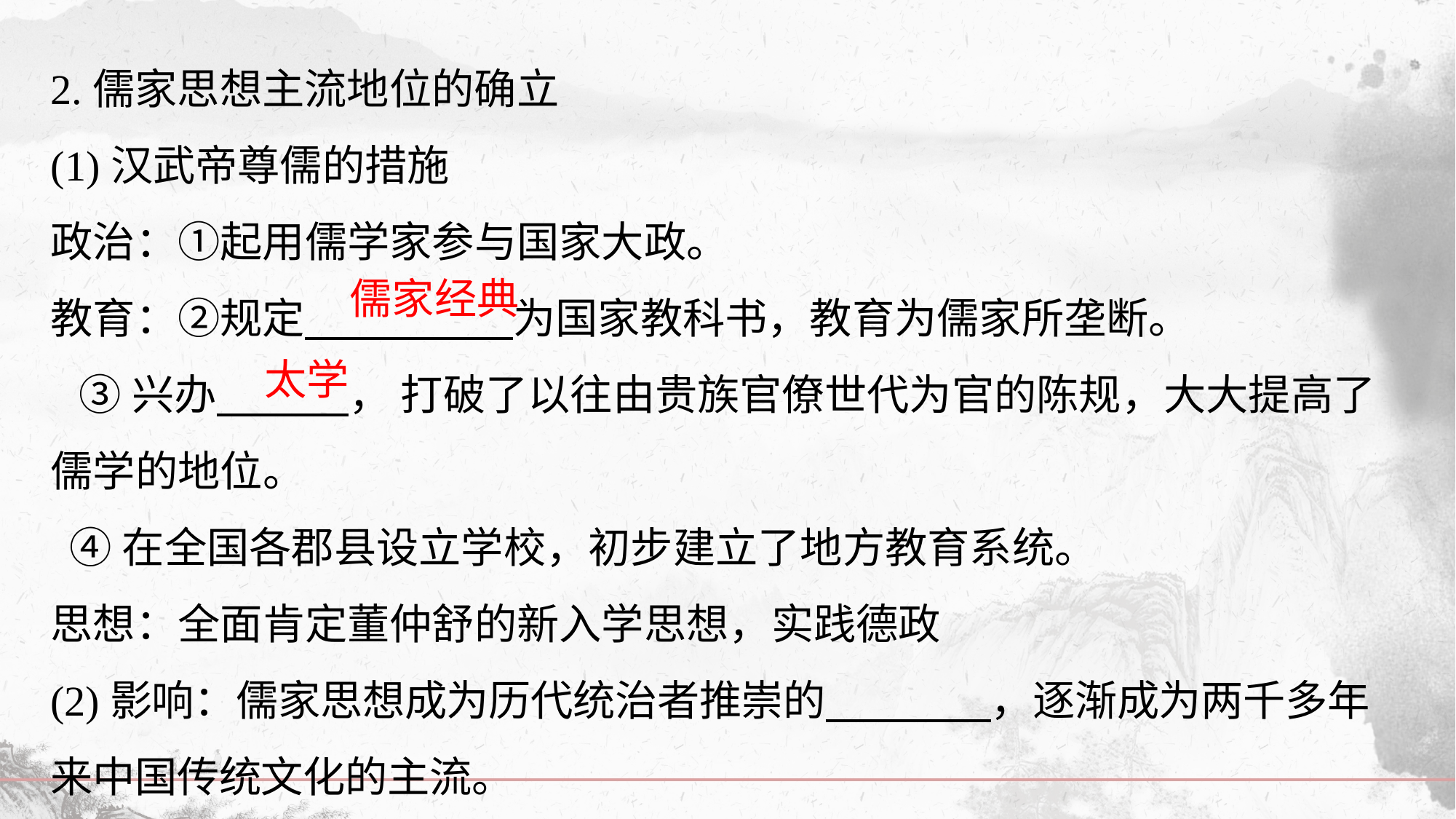

2.儒家思想主流地位的确立
(1)汉武帝尊儒的措施
政治：①起用儒学家参与国家大政。
教育：②规定                      为国家教科书，教育为儒家所垄断。
   ③兴办              ， 打破了以往由贵族官僚世代为官的陈规，大大提高了儒学的地位。
  ④在全国各郡县设立学校，初步建立了地方教育系统。
思想：全面肯定董仲舒的新入学思想，实践德政
(2)影响：儒家思想成为历代统治者推崇的                  ，逐渐成为两千多年来中国传统文化的主流。
儒家经典
太学